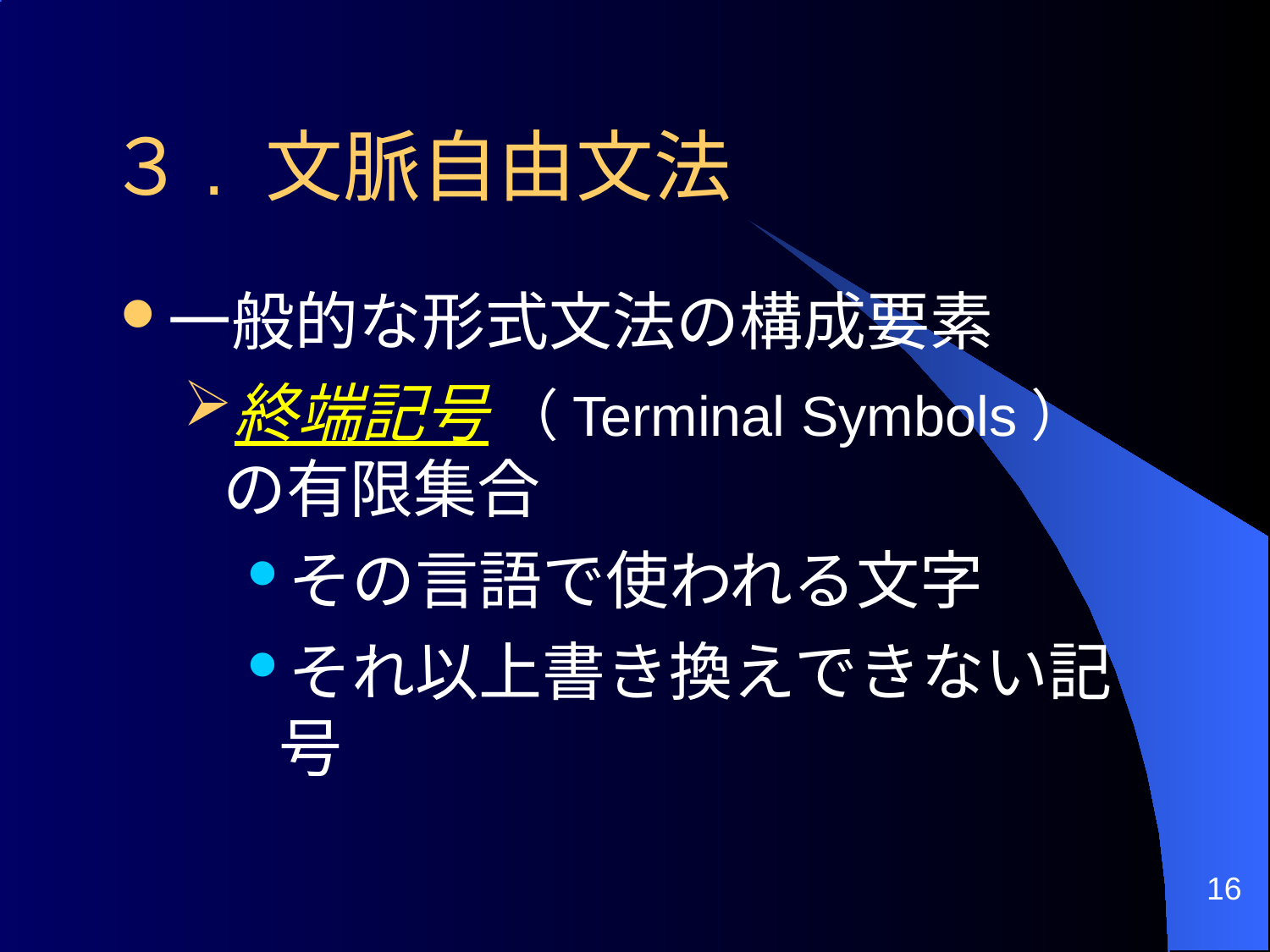

# ３. 文脈自由文法
一般的な形式文法の構成要素
終端記号 （Terminal Symbols）の有限集合
その言語で使われる文字
それ以上書き換えできない記号

16